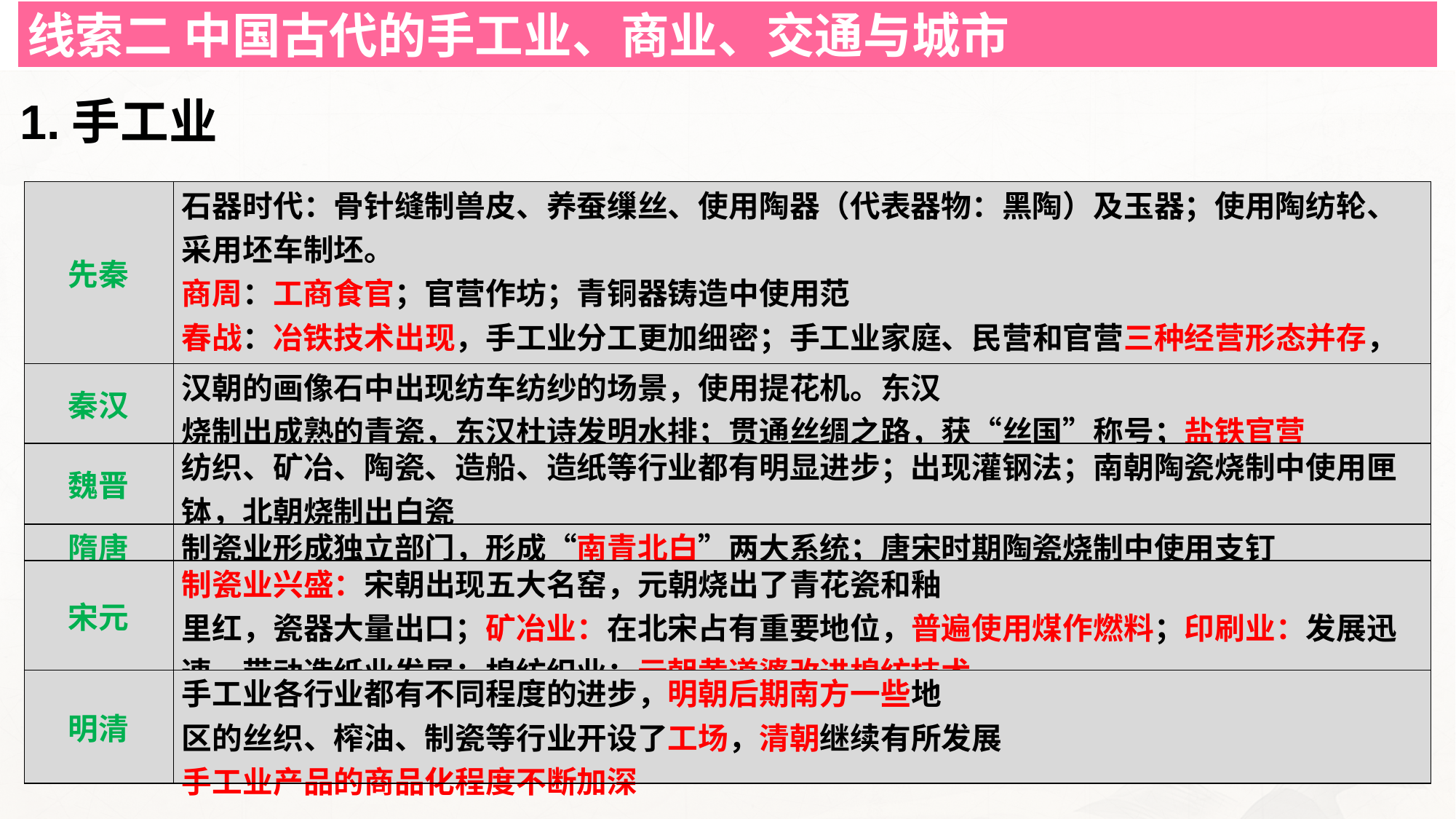

线索二 中国古代的手工业、商业、交通与城市
1.手工业

| 先秦 | 石器时代：骨针缝制兽皮、养蚕缫丝、使用陶器（代表器物：黑陶）及玉器；使用陶纺轮、采用坯车制坯。 商周：工商食官；官营作坊；青铜器铸造中使用范 春战：冶铁技术出现，手工业分工更加细密；手工业家庭、民营和官营三种经营形态并存，“工商食官”被打破 |
| --- | --- |
| 秦汉 | 汉朝的画像石中出现纺车纺纱的场景，使用提花机。东汉 烧制出成熟的青瓷，东汉杜诗发明水排；贯通丝绸之路，获“丝国”称号；盐铁官营 |
| 魏晋 | 纺织、矿冶、陶瓷、造船、造纸等行业都有明显进步；出现灌钢法；南朝陶瓷烧制中使用匣钵，北朝烧制出白瓷 |
| 隋唐 | 制瓷业形成独立部门，形成“南青北白”两大系统；唐宋时期陶瓷烧制中使用支钉 |
| 宋元 | 制瓷业兴盛：宋朝出现五大名窑，元朝烧出了青花瓷和釉 里红，瓷器大量出口；矿冶业：在北宋占有重要地位，普遍使用煤作燃料；印刷业：发展迅速，带动造纸业发展；棉纺织业：元朝黄道婆改进棉纺技术 |
| 明清 | 手工业各行业都有不同程度的进步，明朝后期南方一些地 区的丝织、榨油、制瓷等行业开设了工场，清朝继续有所发展 手工业产品的商品化程度不断加深 |